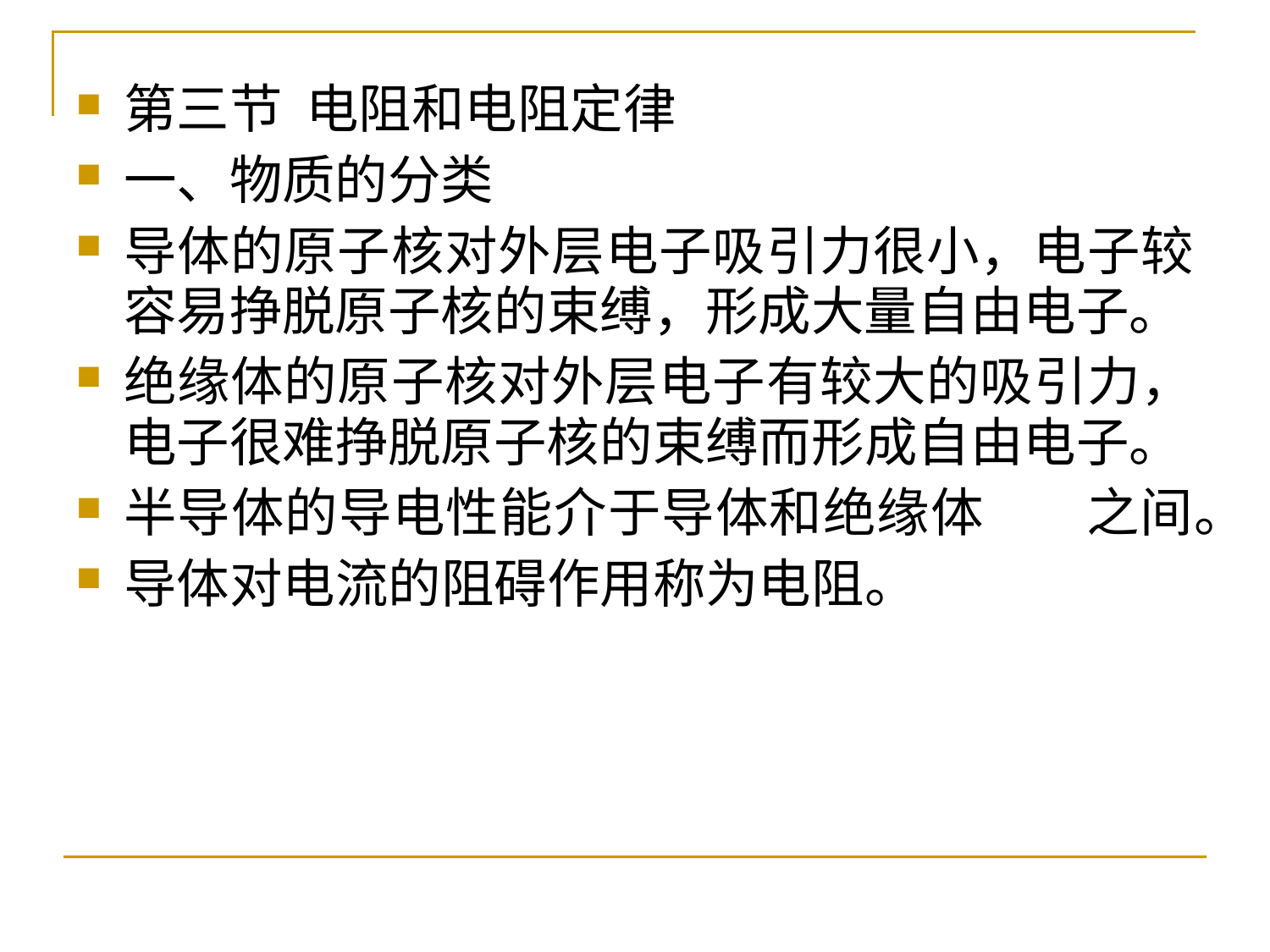

第三节  电阻和电阻定律
一、物质的分类
导体的原子核对外层电子吸引力很小，电子较容易挣脱原子核的束缚，形成大量自由电子。
绝缘体的原子核对外层电子有较大的吸引力，电子很难挣脱原子核的束缚而形成自由电子。
半导体的导电性能介于导体和绝缘体        之间。
导体对电流的阻碍作用称为电阻。